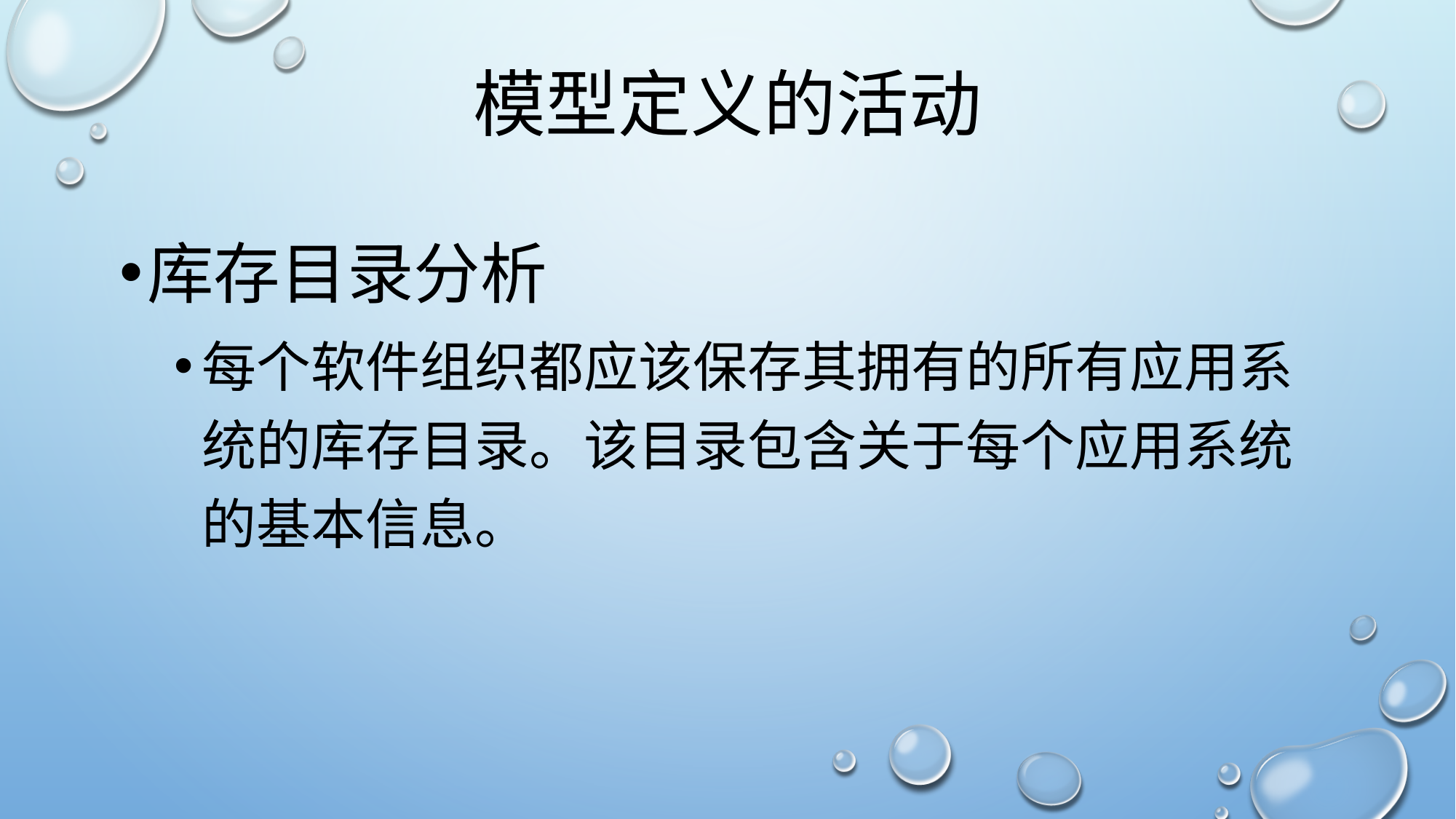

# 模型定义的活动
库存目录分析
每个软件组织都应该保存其拥有的所有应用系统的库存目录。该目录包含关于每个应用系统的基本信息。